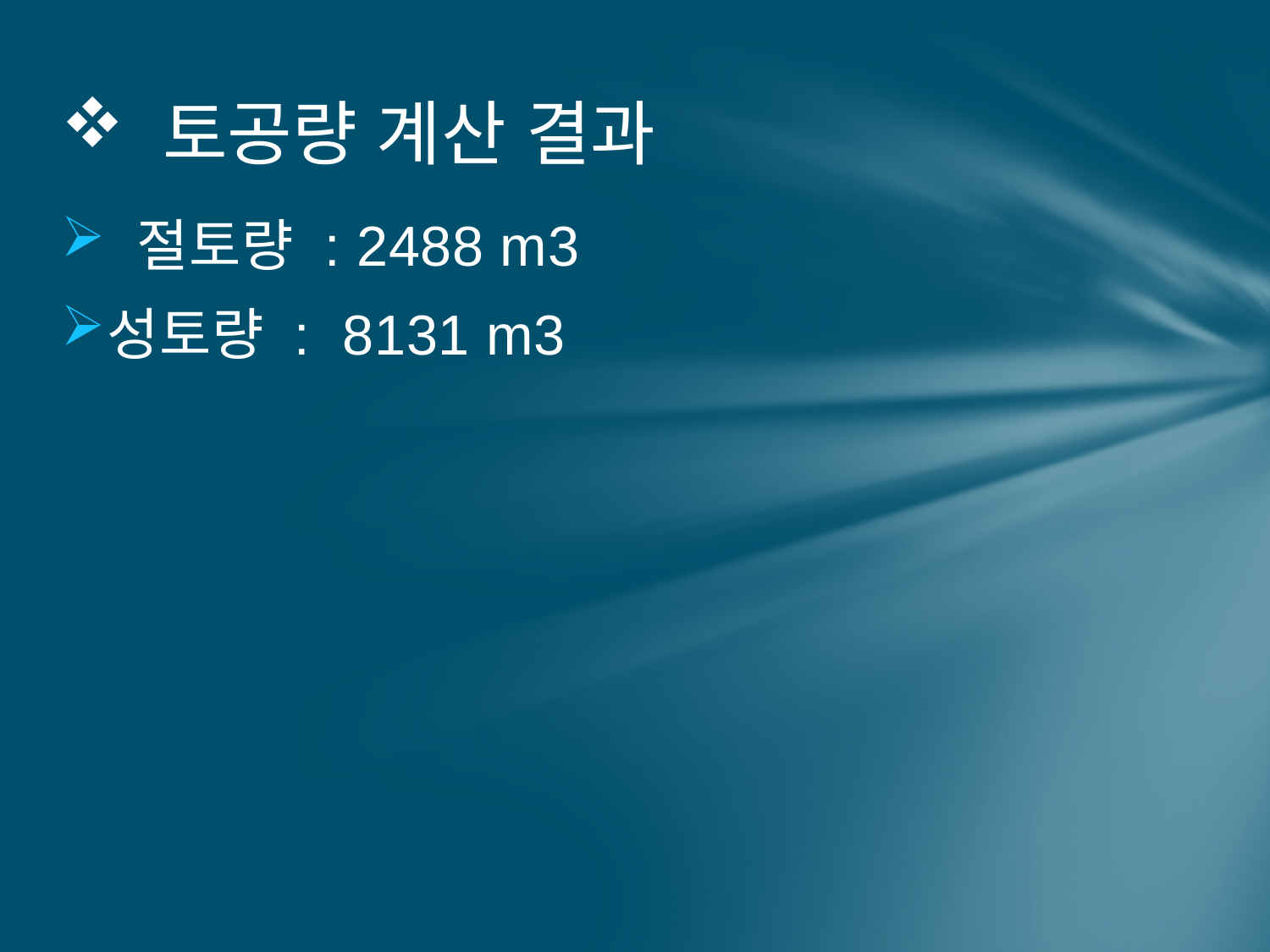

# 토공량 계산 결과
 절토량 : 2488 m3
성토량 :  8131 m3